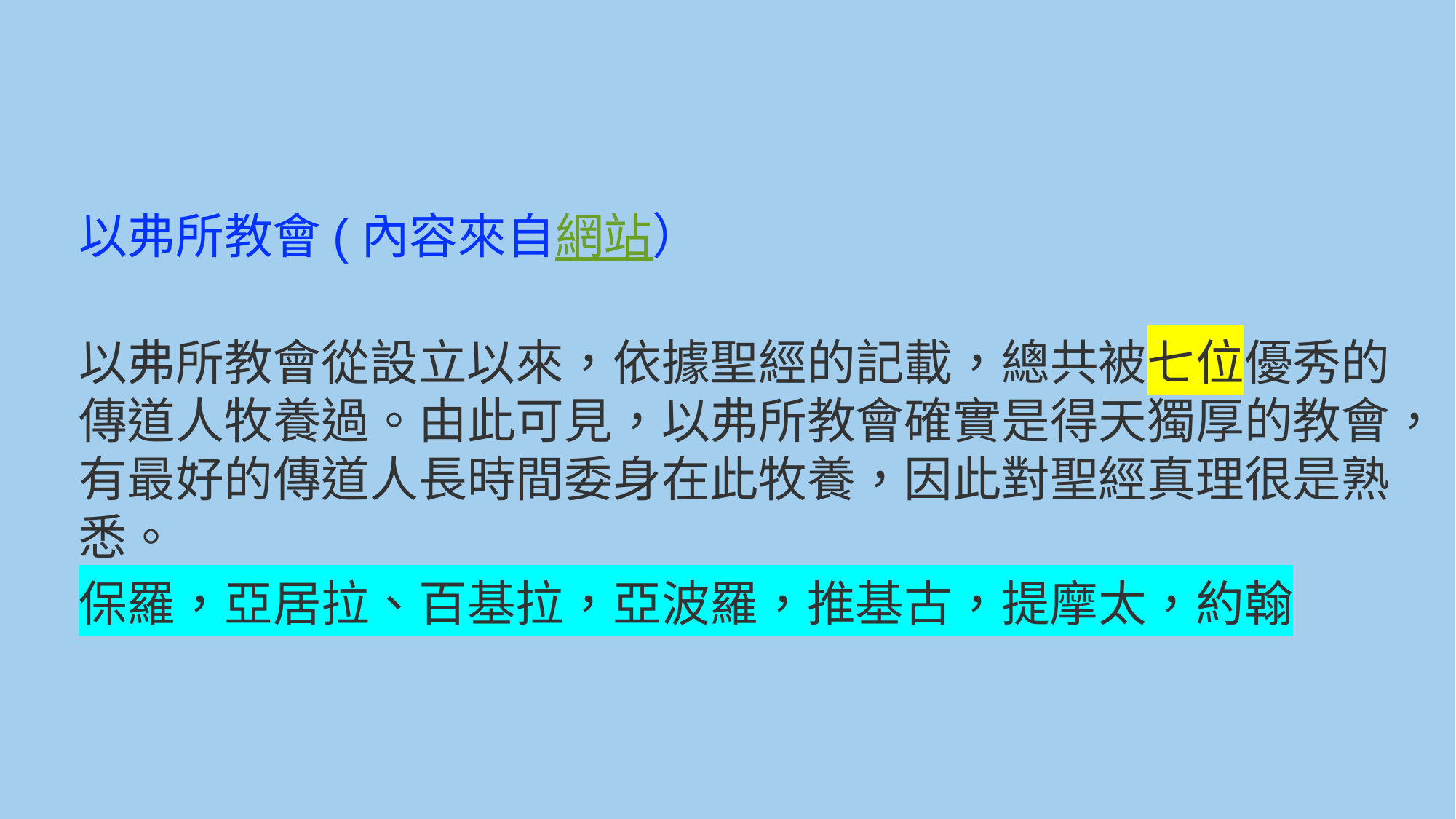

以弗所教會(內容來自網站）
以弗所教會從設立以來，依據聖經的記載，總共被七位優秀的傳道人牧養過。由此可見，以弗所教會確實是得天獨厚的教會，有最好的傳道人長時間委身在此牧養，因此對聖經真理很是熟悉。
保羅，亞居拉、百基拉，亞波羅，推基古，提摩太，約翰